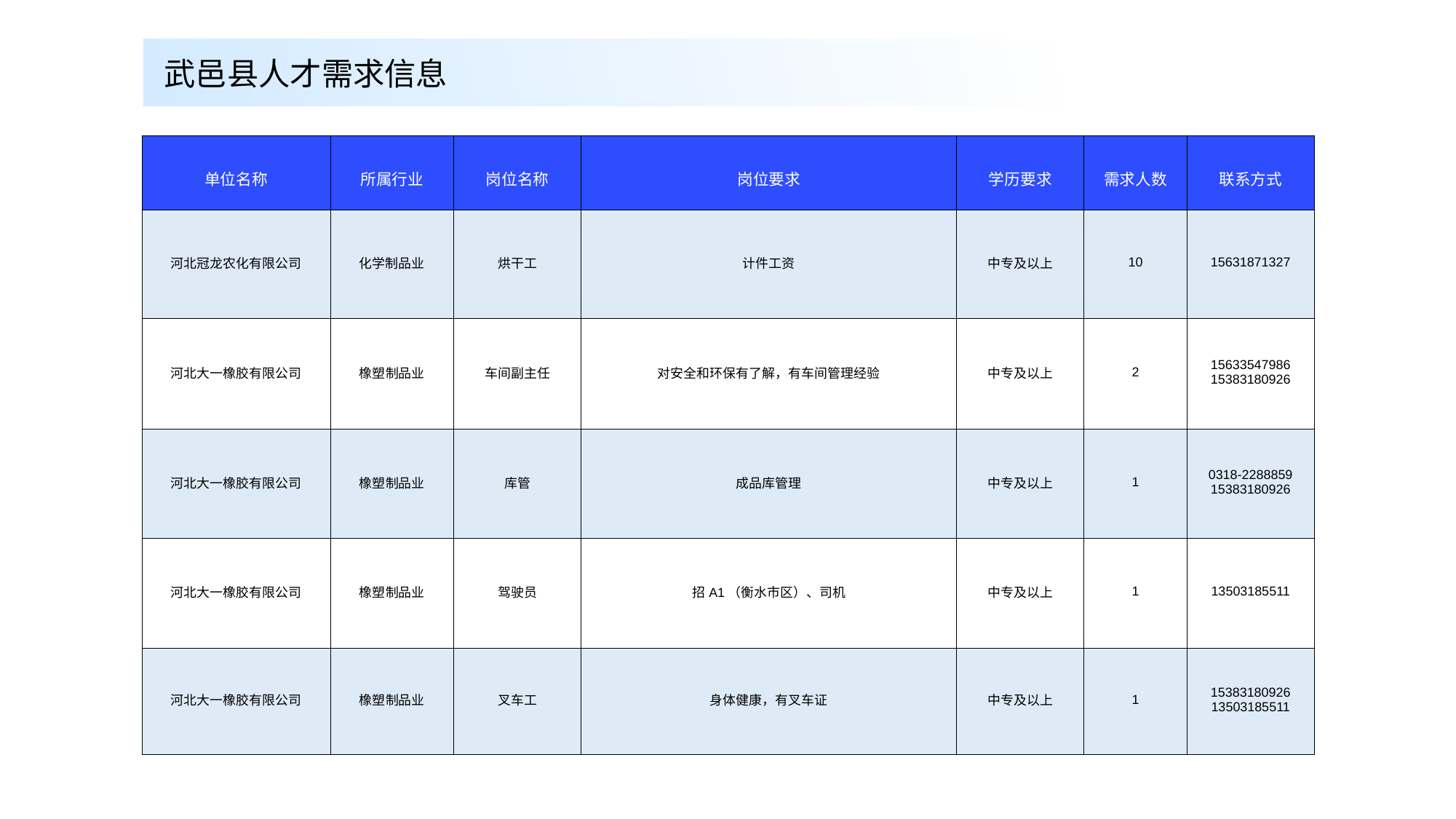

武邑县人才需求信息

| 单位名称 | 所属行业 | 岗位名称 | 岗位要求 | 学历要求 | 需求人数 | 联系方式 |
| --- | --- | --- | --- | --- | --- | --- |
| 河北冠龙农化有限公司 | 化学制品业 | 烘干工 | 计件工资 | 中专及以上 | 10 | 15631871327 |
| 河北大一橡胶有限公司 | 橡塑制品业 | 车间副主任 | 对安全和环保有了解，有车间管理经验 | 中专及以上 | 2 | 15633547986 15383180926 |
| 河北大一橡胶有限公司 | 橡塑制品业 | 库管 | 成品库管理 | 中专及以上 | 1 | 0318-2288859 15383180926 |
| 河北大一橡胶有限公司 | 橡塑制品业 | 驾驶员 | 招A1（衡水市区）、司机 | 中专及以上 | 1 | 13503185511 |
| 河北大一橡胶有限公司 | 橡塑制品业 | 叉车工 | 身体健康，有叉车证 | 中专及以上 | 1 | 15383180926 13503185511 |
22